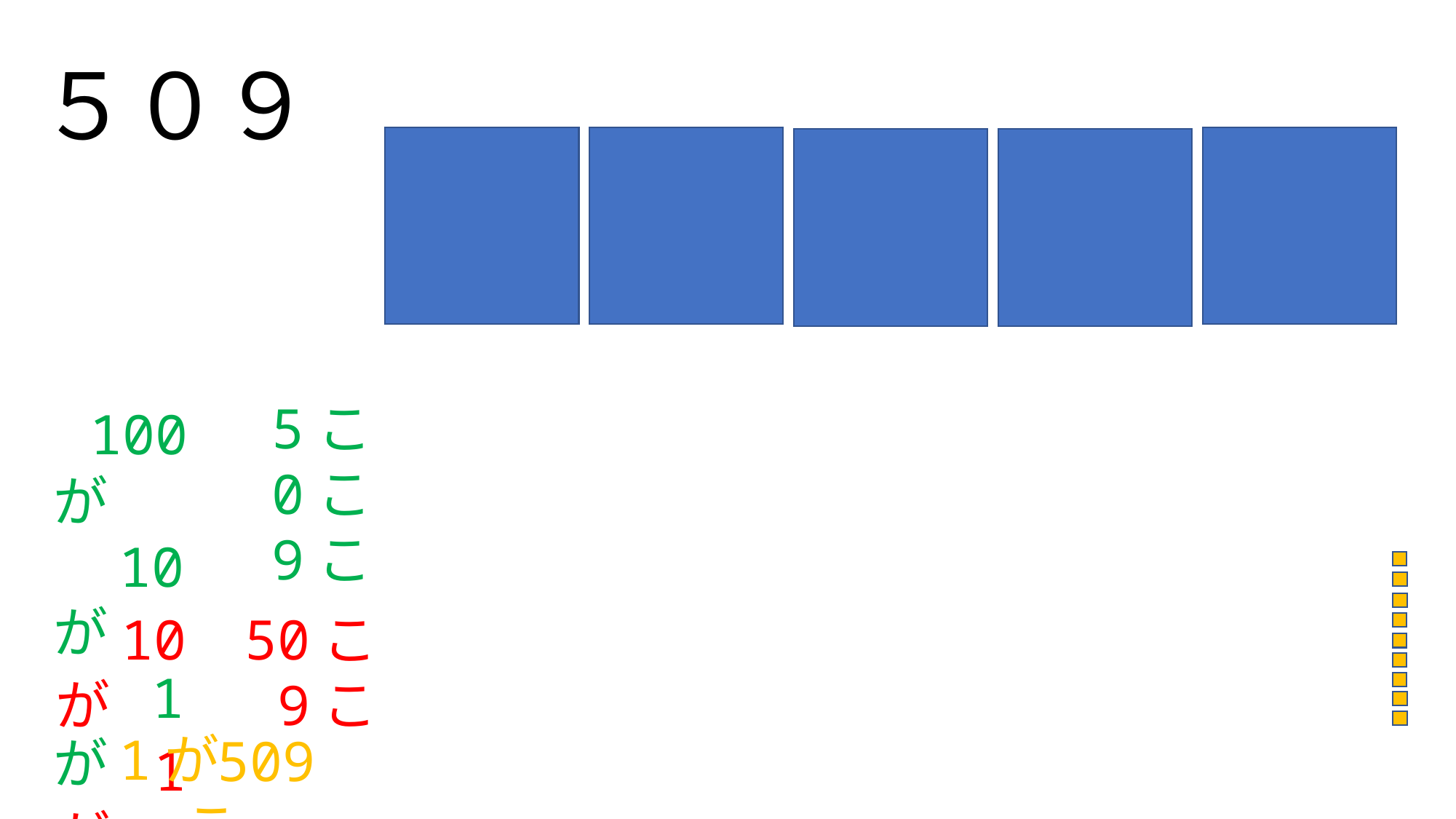

５０９

 100が
  10が
   1が
 5こ
 0こ
 9こ

  10が
   1が
 50こ
  9こ

  1が
 509こ